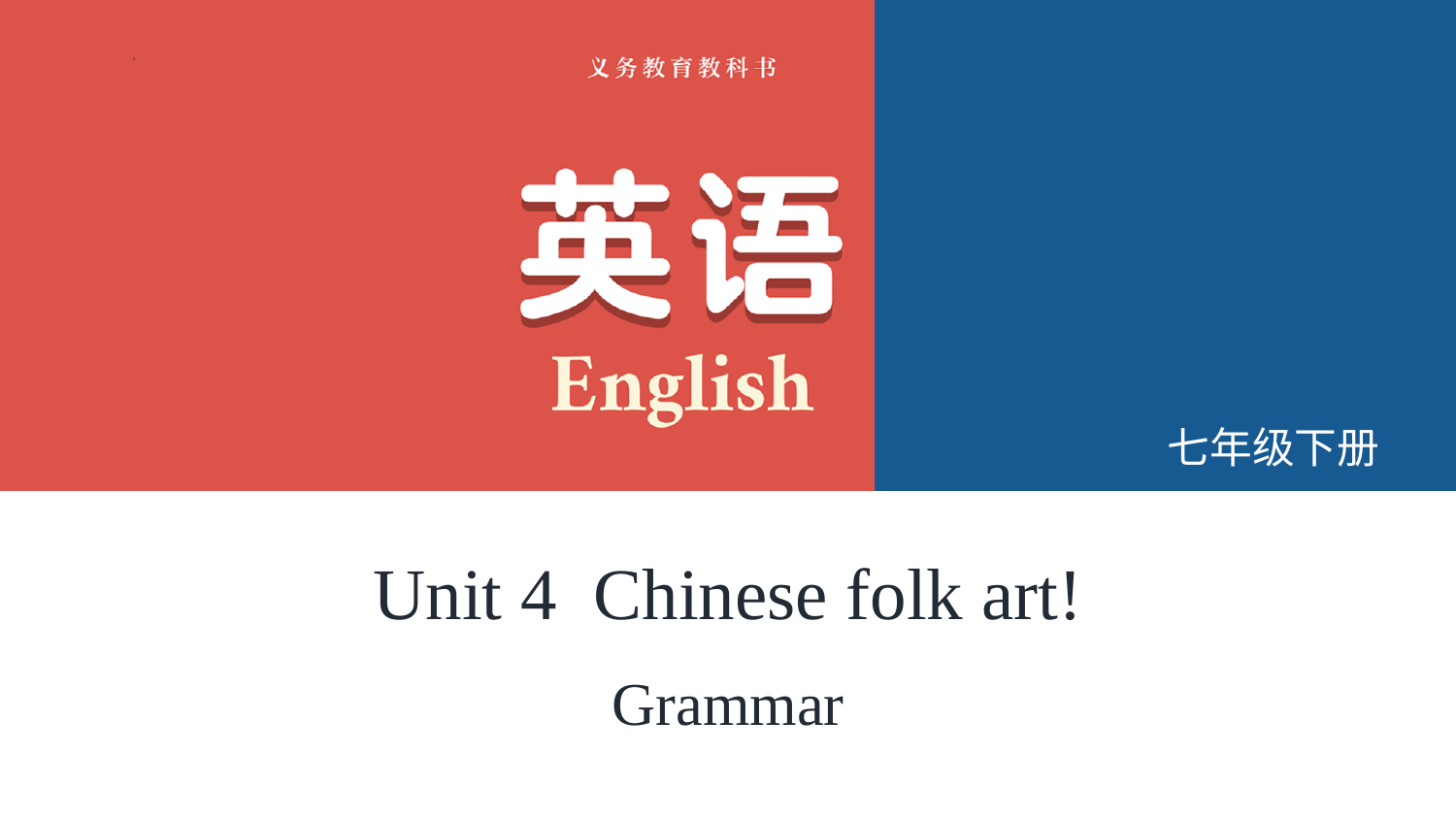

七年级下册
Unit 4  Chinese folk art!
Grammar